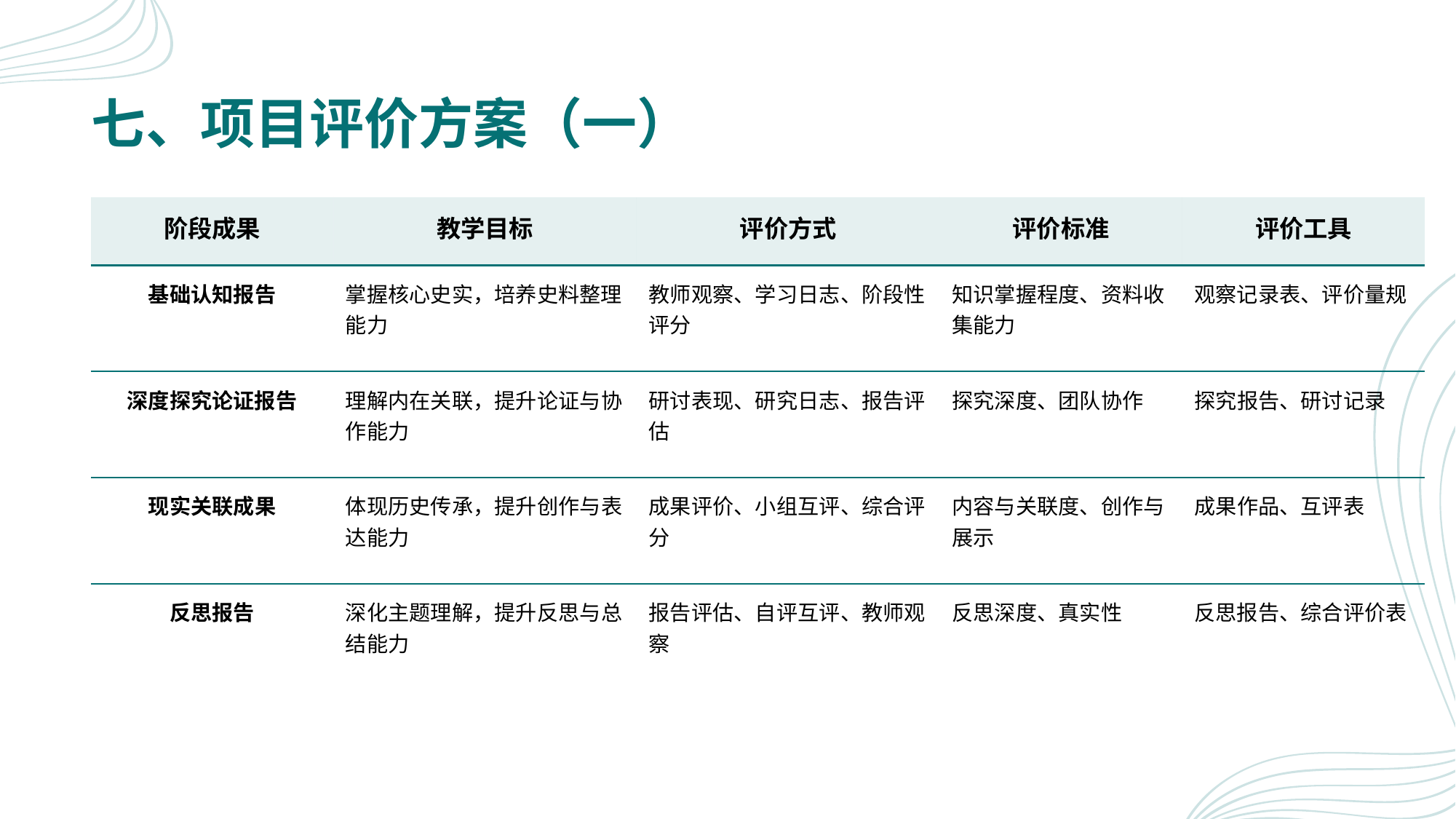

七、项目评价方案（一）
| 阶段成果 | 教学目标 | 评价方式 | 评价标准 | 评价工具 |
| --- | --- | --- | --- | --- |
| 基础认知报告 | 掌握核心史实，培养史料整理能力 | 教师观察、学习日志、阶段性评分 | 知识掌握程度、资料收集能力 | 观察记录表、评价量规 |
| 深度探究论证报告 | 理解内在关联，提升论证与协作能力 | 研讨表现、研究日志、报告评估 | 探究深度、团队协作 | 探究报告、研讨记录 |
| 现实关联成果 | 体现历史传承，提升创作与表达能力 | 成果评价、小组互评、综合评分 | 内容与关联度、创作与展示 | 成果作品、互评表 |
| 反思报告 | 深化主题理解，提升反思与总结能力 | 报告评估、自评互评、教师观察 | 反思深度、真实性 | 反思报告、综合评价表 |